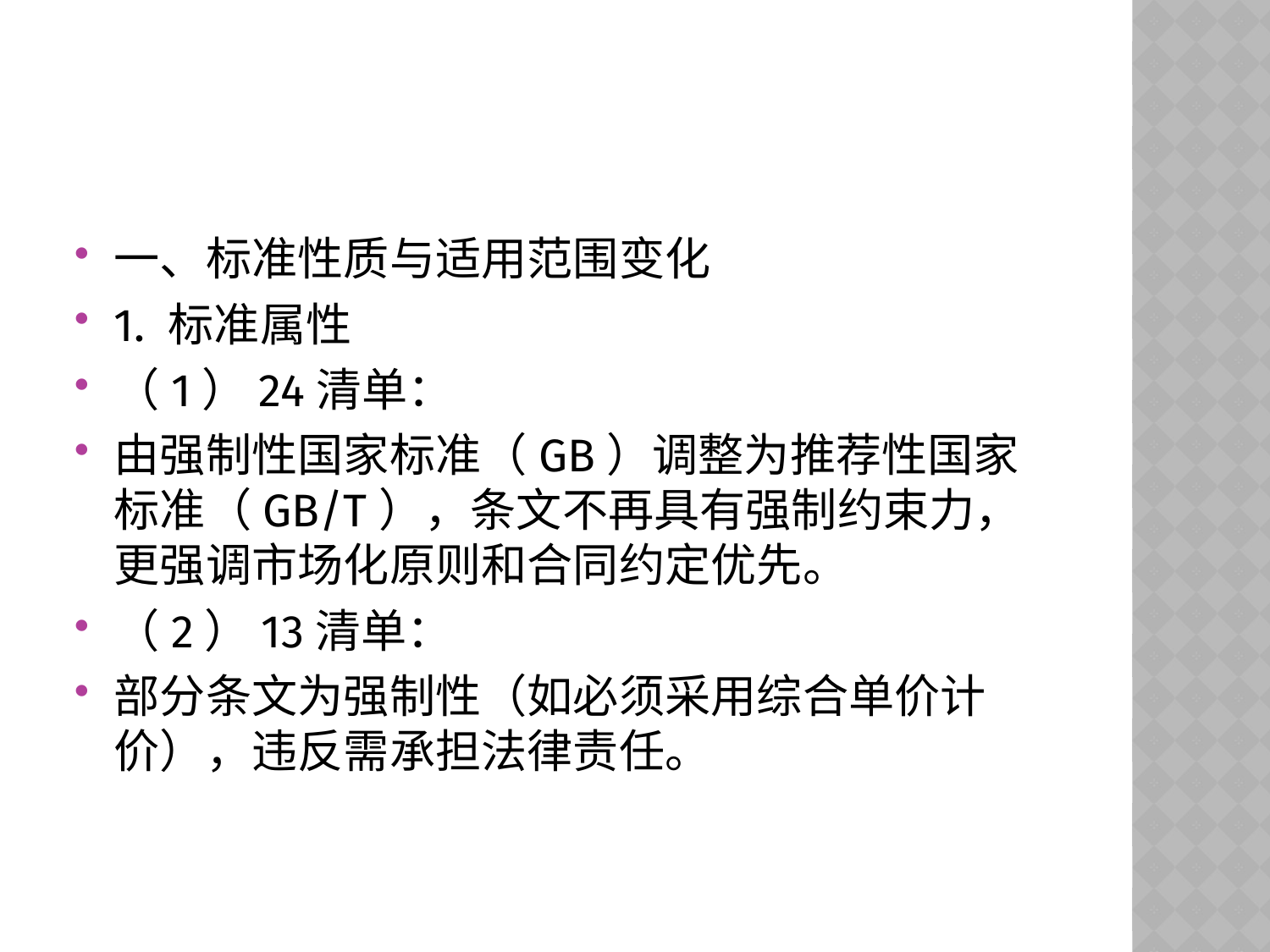

#
一、标准性质与适用范围变化
1. 标准属性
（1）24清单：
由强制性国家标准（GB）调整为推荐性国家标准（GB/T），条文不再具有强制约束力，更强调市场化原则和合同约定优先。
（2）13清单：
部分条文为强制性（如必须采用综合单价计价），违反需承担法律责任。